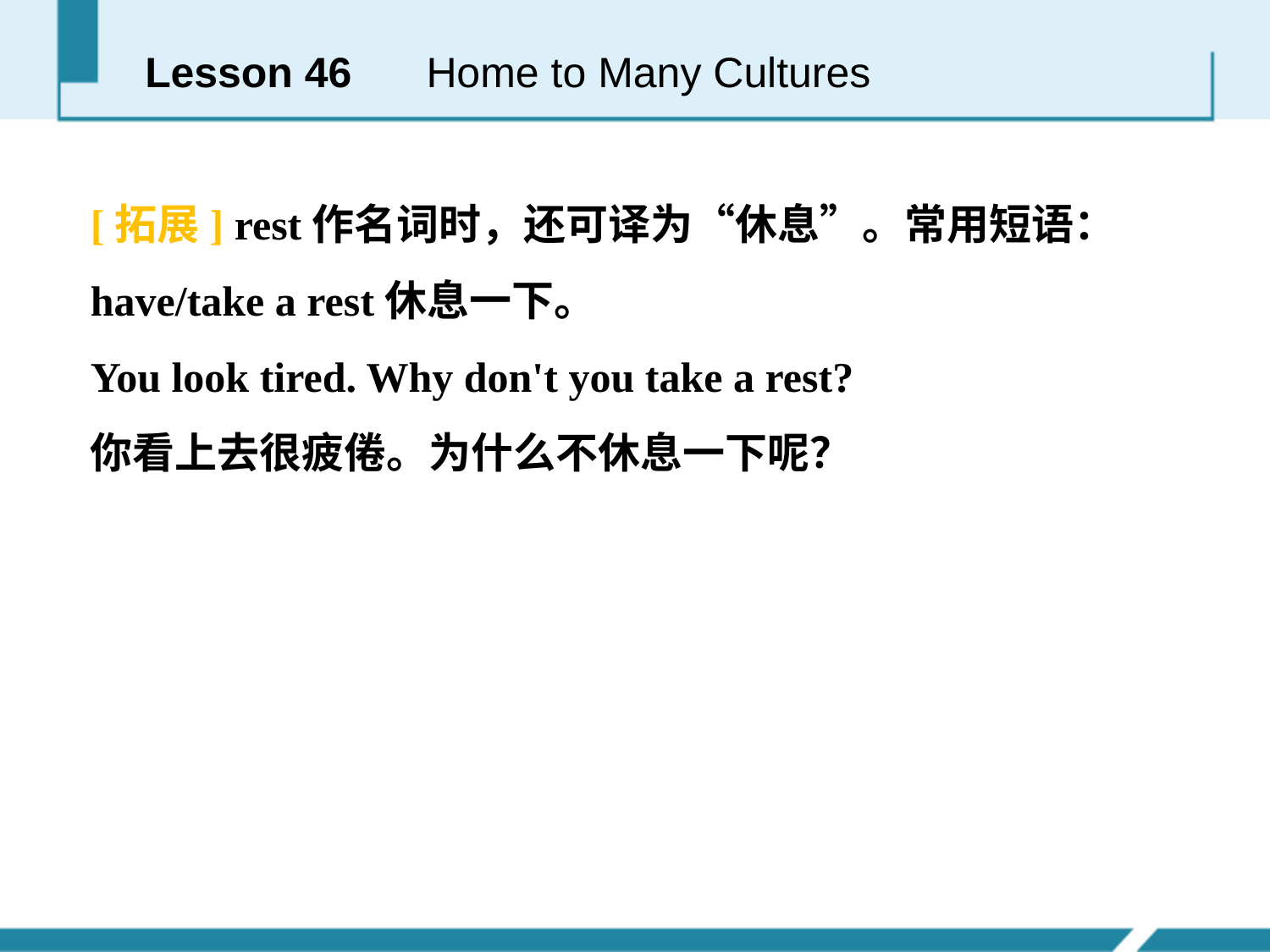

Lesson 46 　Home to Many Cultures
[拓展] rest作名词时，还可译为“休息”。常用短语：have/take a rest休息一下。
You look tired. Why don't you take a rest?
你看上去很疲倦。为什么不休息一下呢？